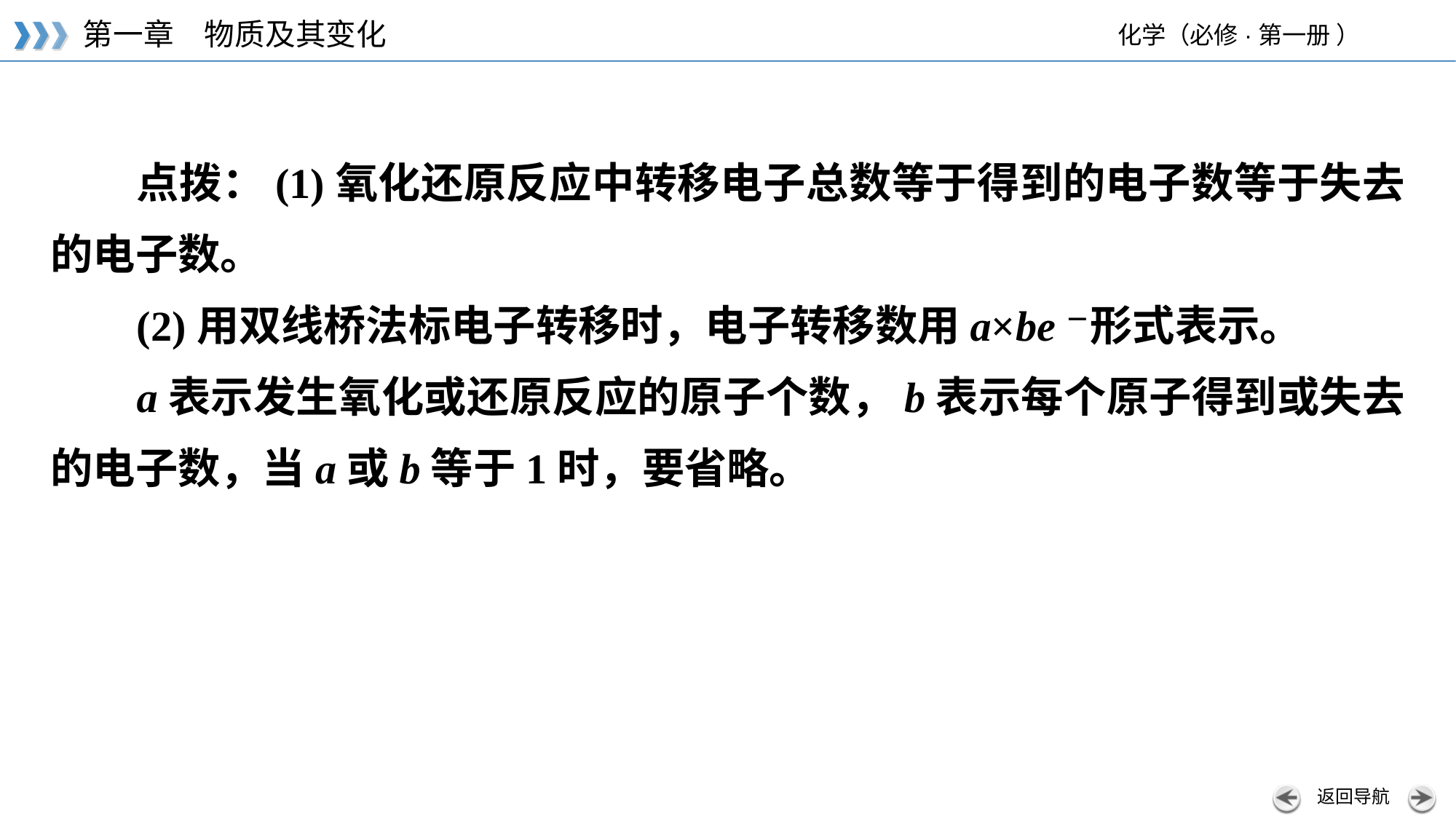

点拨：(1)氧化还原反应中转移电子总数等于得到的电子数等于失去的电子数。
(2)用双线桥法标电子转移时，电子转移数用a×be－形式表示。
a表示发生氧化或还原反应的原子个数，b表示每个原子得到或失去的电子数，当a或b等于1时，要省略。